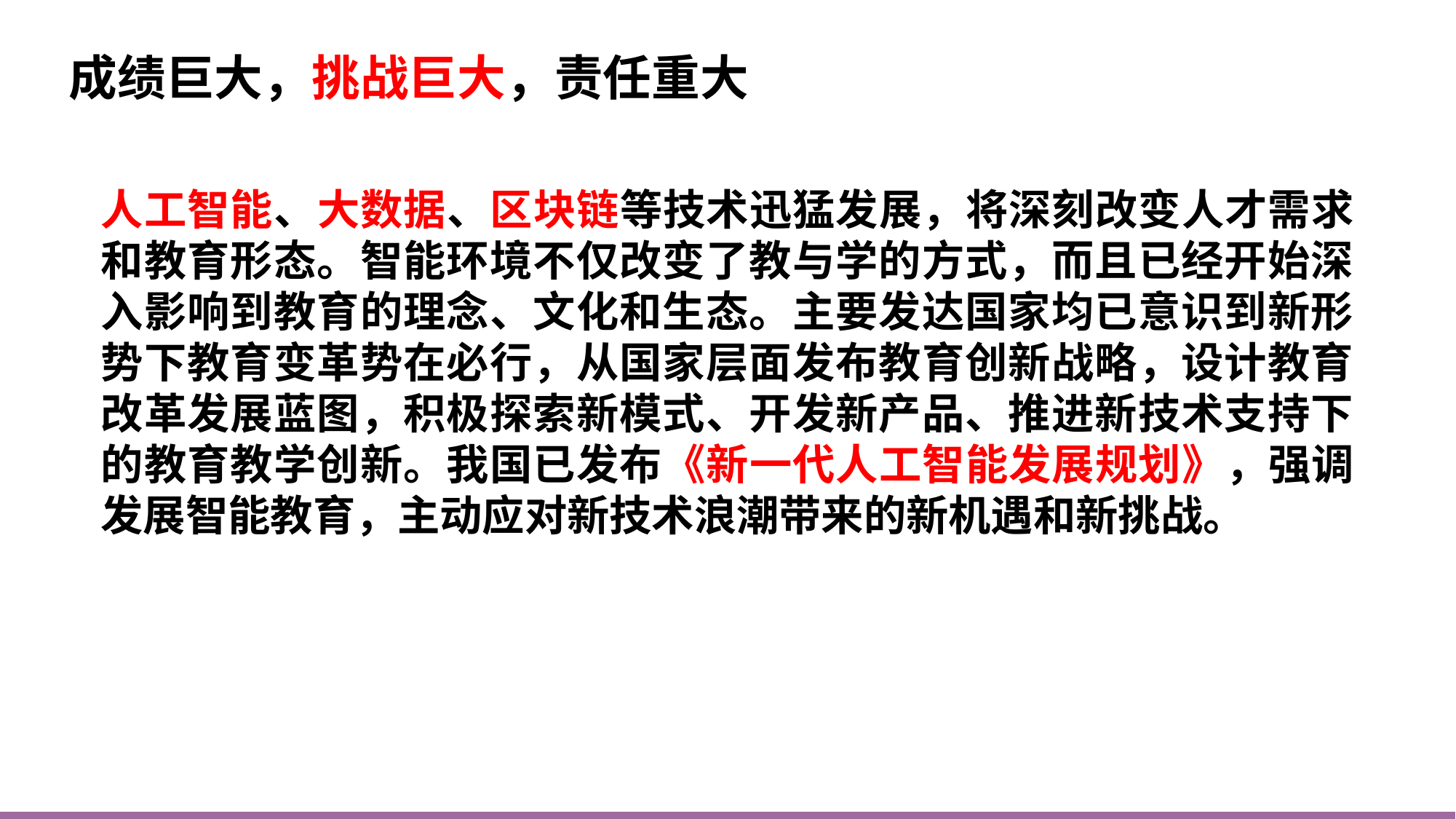

成绩巨大，挑战巨大，责任重大
人工智能、大数据、区块链等技术迅猛发展，将深刻改变人才需求和教育形态。智能环境不仅改变了教与学的方式，而且已经开始深入影响到教育的理念、文化和生态。主要发达国家均已意识到新形势下教育变革势在必行，从国家层面发布教育创新战略，设计教育改革发展蓝图，积极探索新模式、开发新产品、推进新技术支持下的教育教学创新。我国已发布《新一代人工智能发展规划》，强调发展智能教育，主动应对新技术浪潮带来的新机遇和新挑战。